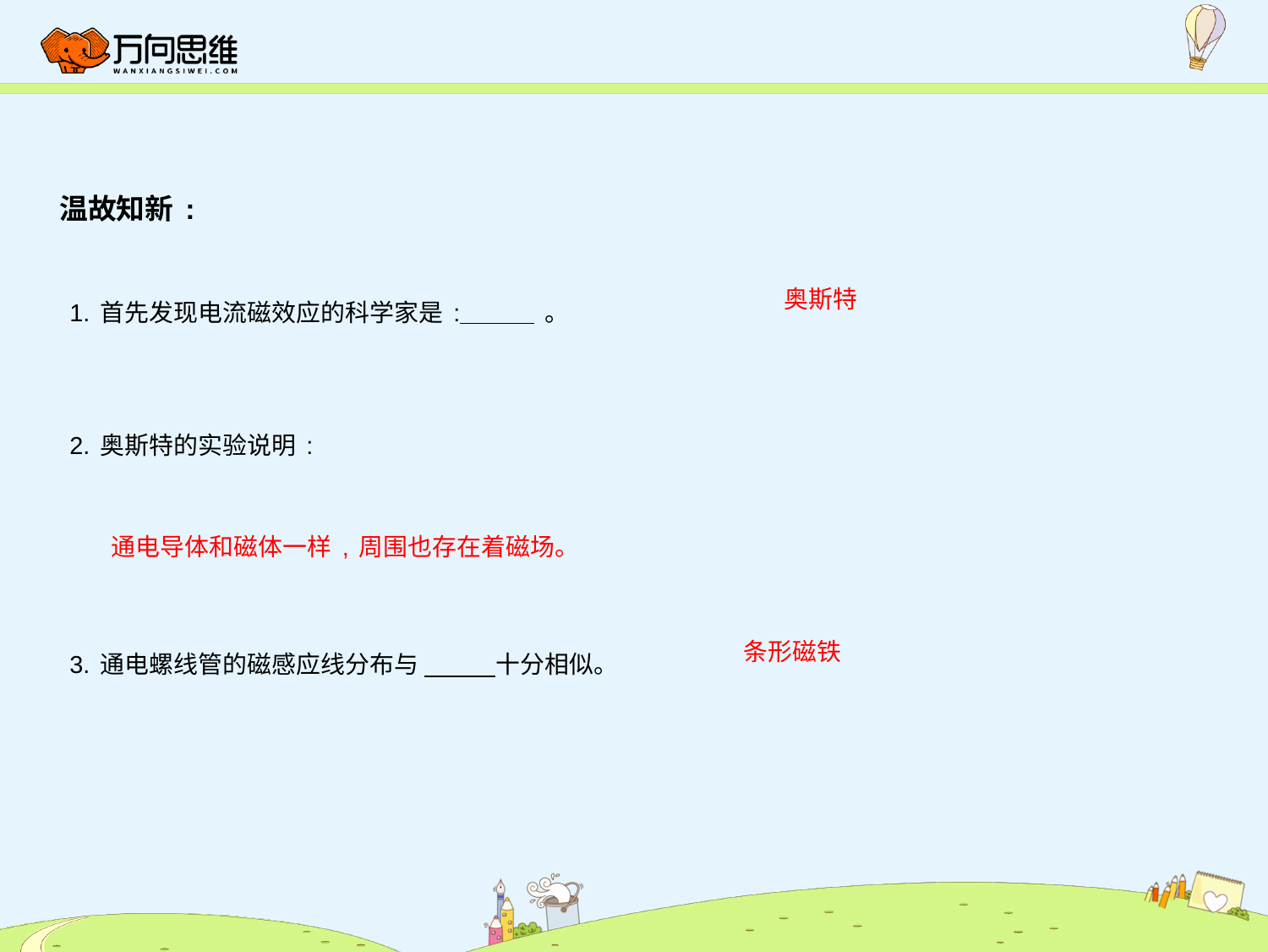

温故知新:
奥斯特
1.首先发现电流磁效应的科学家是:           。
2.奥斯特的实验说明:
通电导体和磁体一样,周围也存在着磁场。
条形磁铁
3.通电螺线管的磁感应线分布与              十分相似。